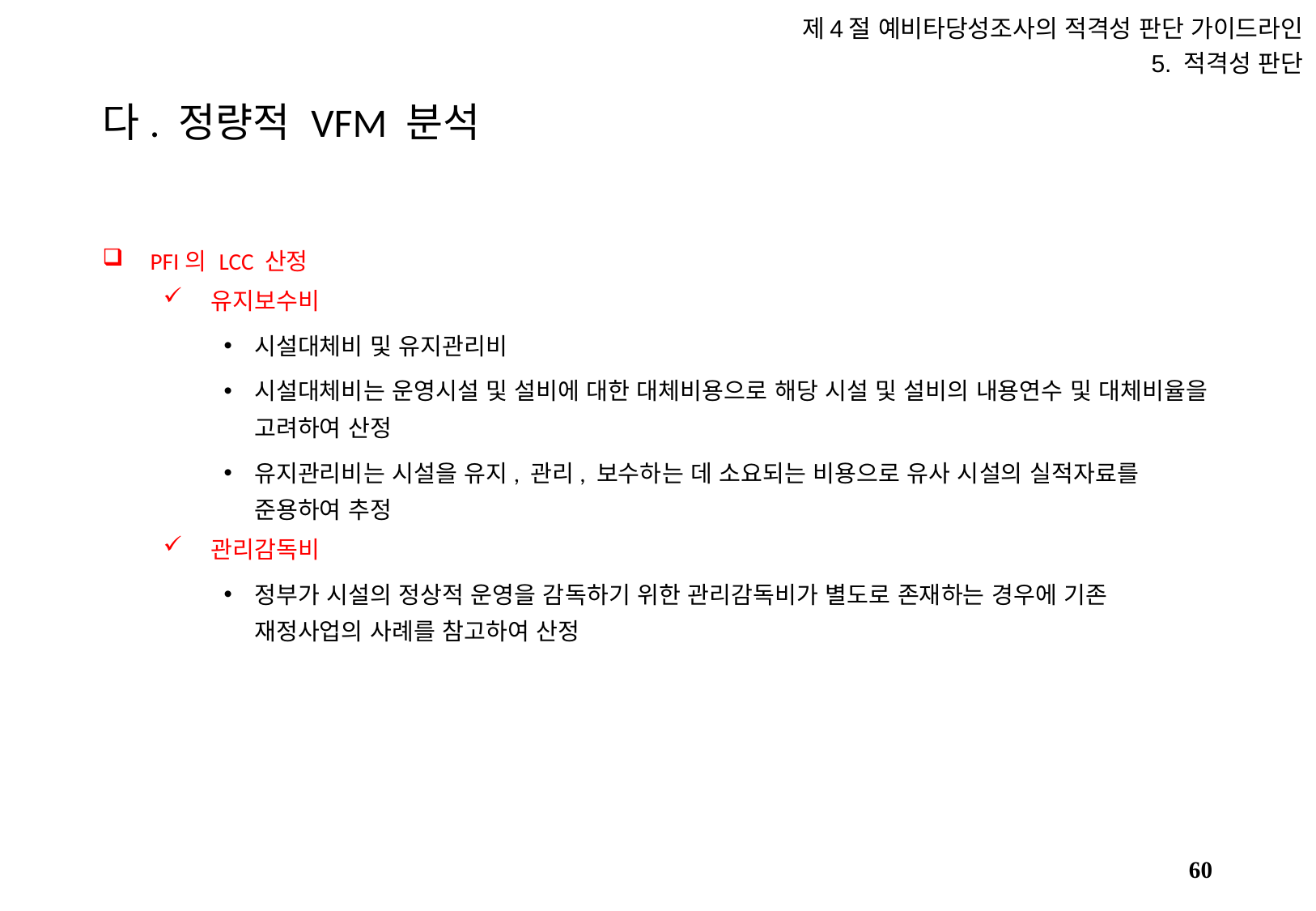

제4절 예비타당성조사의 적격성 판단 가이드라인
5. 적격성 판단
# 다. 정량적 VFM 분석
PFI의 LCC 산정
유지보수비
시설대체비 및 유지관리비
시설대체비는 운영시설 및 설비에 대한 대체비용으로 해당 시설 및 설비의 내용연수 및 대체비율을 고려하여 산정
유지관리비는 시설을 유지, 관리, 보수하는 데 소요되는 비용으로 유사 시설의 실적자료를 준용하여 추정
관리감독비
정부가 시설의 정상적 운영을 감독하기 위한 관리감독비가 별도로 존재하는 경우에 기존 재정사업의 사례를 참고하여 산정
60